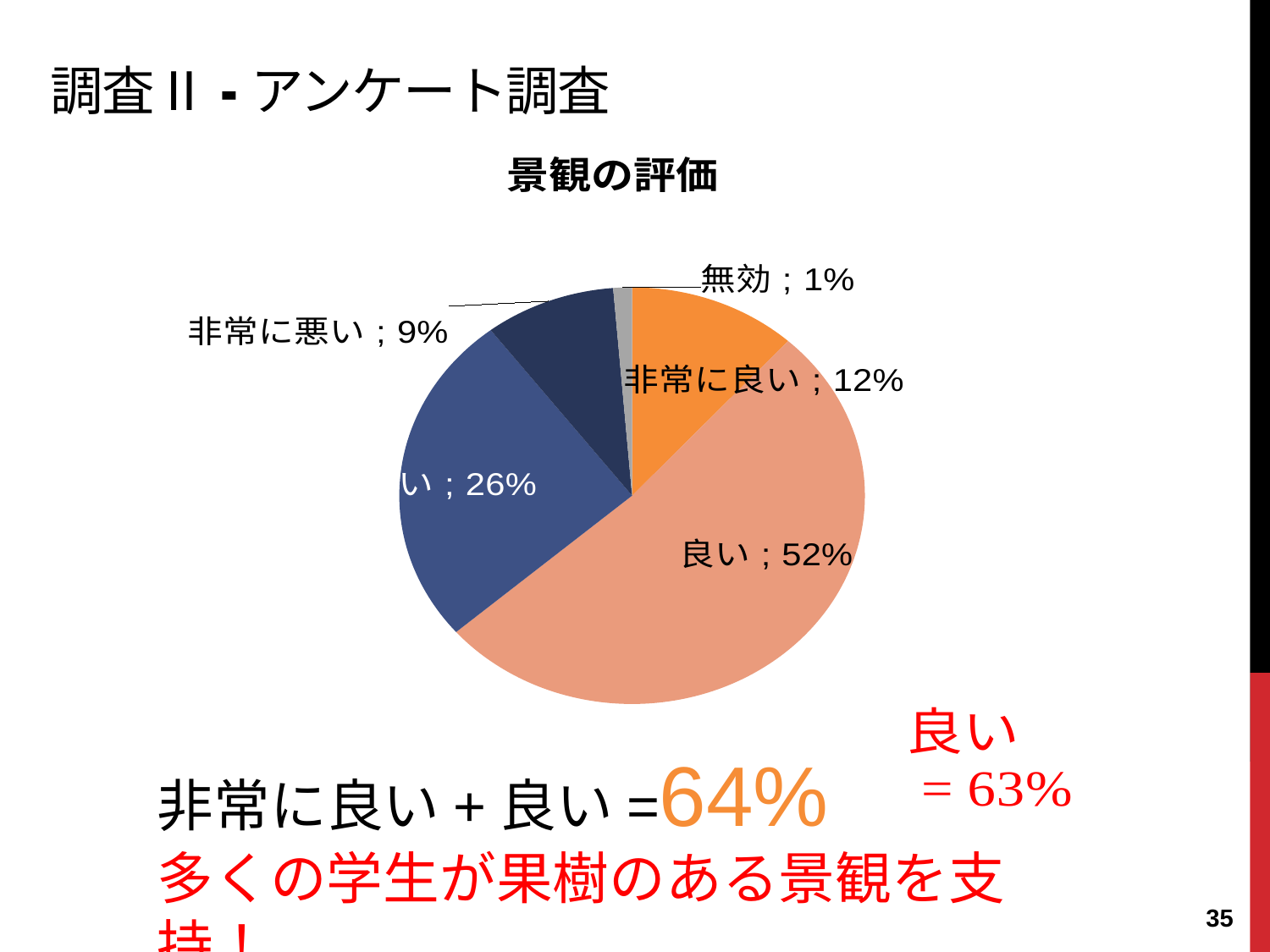

調査Ⅱ-アンケート調査

### Chart: 景観の評価

| Category | 評価 |
|---|---|
| 非常に良い | 0.116883116883117 |
| 良い | 0.519480519480519 |
| 悪い | 0.25974025974026 |
| 非常に悪い | 0.0909090909090909 |
| 無効 | 0.012987012987013 |
非常に良い+良い=64%
多くの学生が果樹のある景観を支持！
35